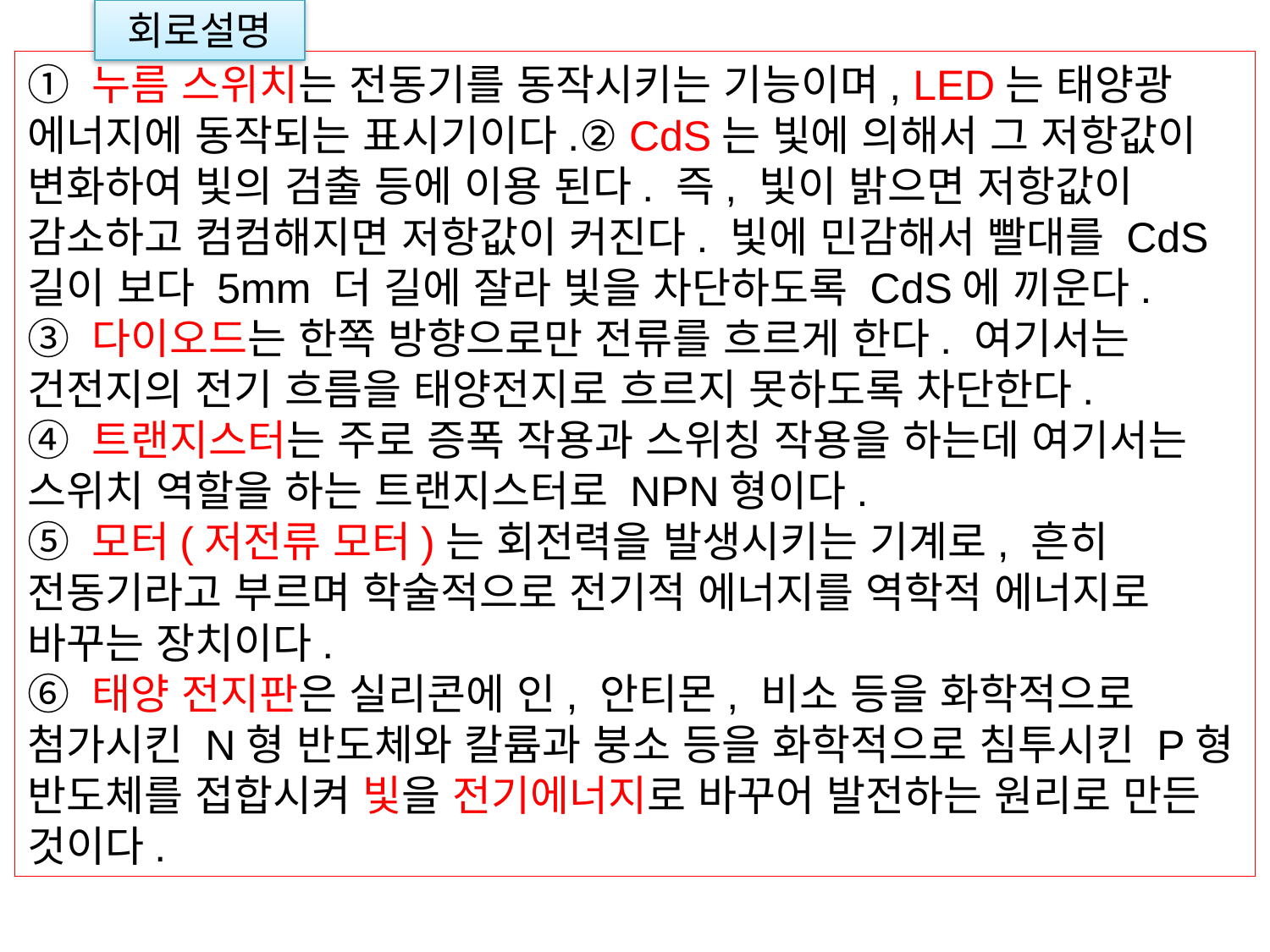

회로설명
① 누름 스위치는 전동기를 동작시키는 기능이며, LED는 태양광 에너지에 동작되는 표시기이다.② CdS는 빛에 의해서 그 저항값이 변화하여 빛의 검출 등에 이용 된다. 즉, 빛이 밝으면 저항값이 감소하고 컴컴해지면 저항값이 커진다. 빛에 민감해서 빨대를 CdS 길이 보다 5mm 더 길에 잘라 빛을 차단하도록 CdS에 끼운다.
③ 다이오드는 한쪽 방향으로만 전류를 흐르게 한다. 여기서는 건전지의 전기 흐름을 태양전지로 흐르지 못하도록 차단한다.
④ 트랜지스터는 주로 증폭 작용과 스위칭 작용을 하는데 여기서는 스위치 역할을 하는 트랜지스터로 NPN형이다.
⑤ 모터(저전류 모터)는 회전력을 발생시키는 기계로, 흔히 전동기라고 부르며 학술적으로 전기적 에너지를 역학적 에너지로 바꾸는 장치이다.
⑥ 태양 전지판은 실리콘에 인, 안티몬, 비소 등을 화학적으로 첨가시킨 N형 반도체와 칼륨과 붕소 등을 화학적으로 침투시킨 P형 반도체를 접합시켜 빛을 전기에너지로 바꾸어 발전하는 원리로 만든 것이다.